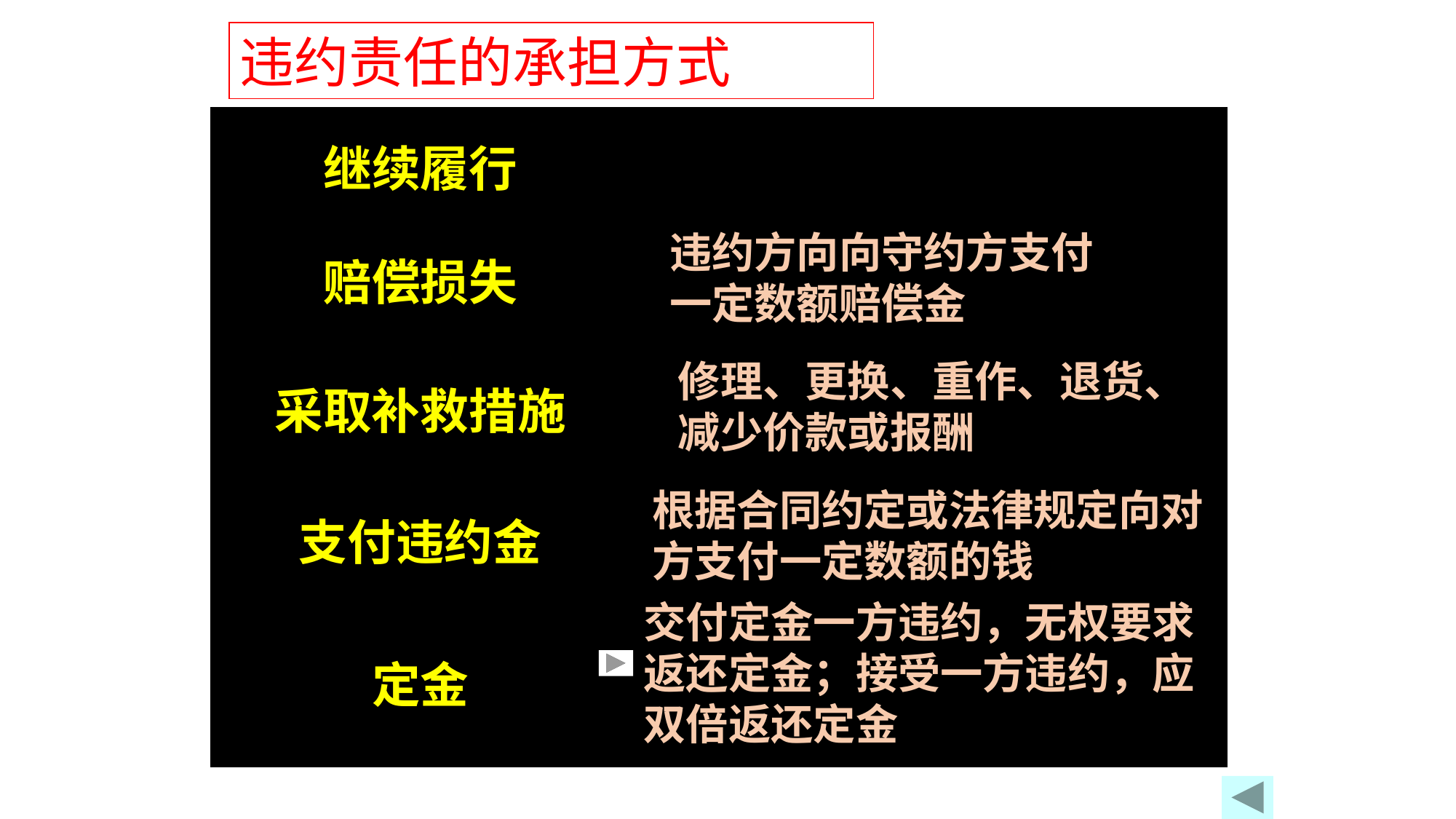

违约责任的承担方式
| 继续履行 |  |
| --- | --- |
| 赔偿损失 |  |
| 采取补救措施 |  |
| 支付违约金 |  |
| 定金 |  |
违约方向向守约方支付一定数额赔偿金
修理、更换、重作、退货、减少价款或报酬
根据合同约定或法律规定向对方支付一定数额的钱
交付定金一方违约，无权要求返还定金；接受一方违约，应双倍返还定金